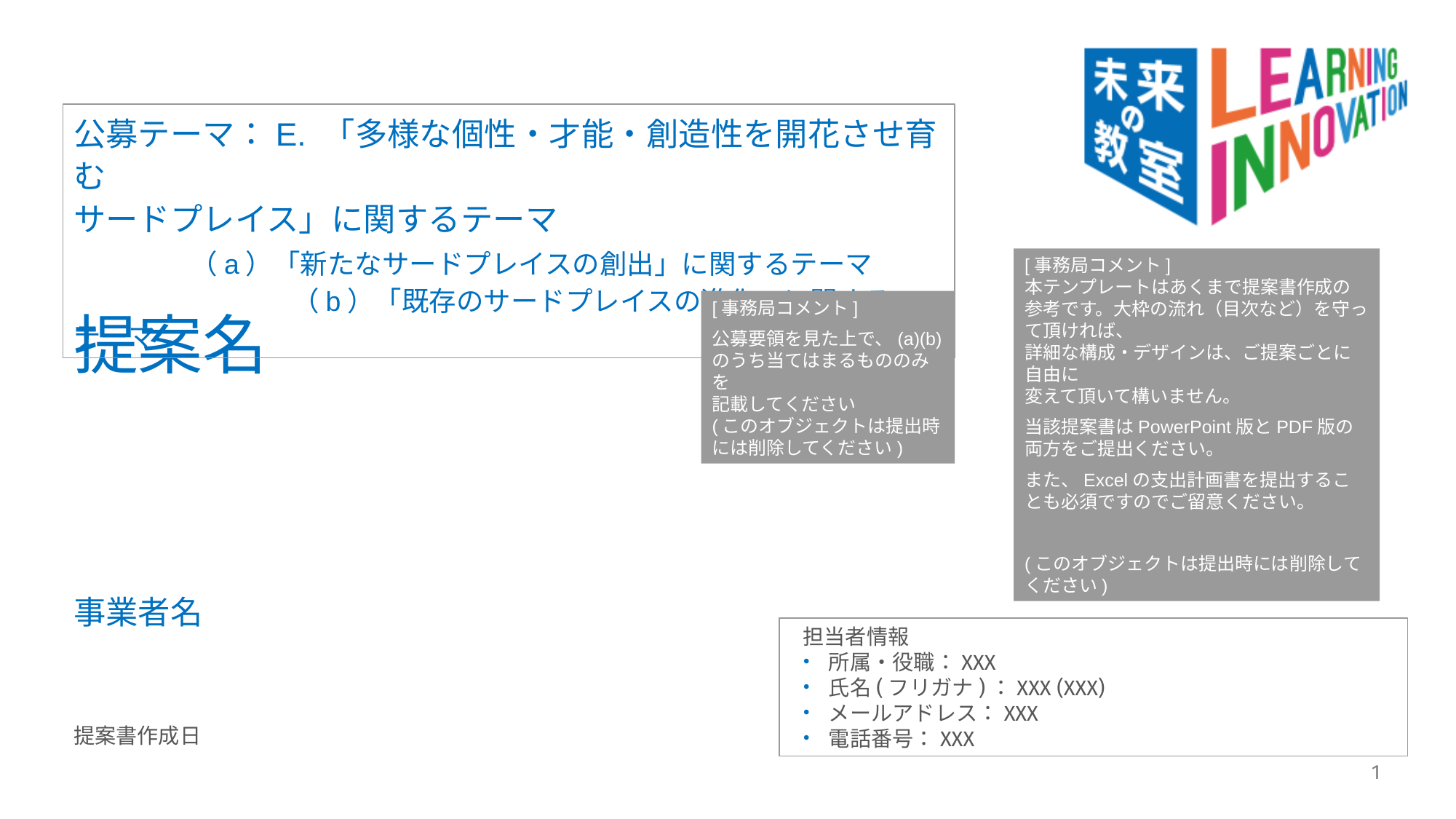

公募テーマ：E. 「多様な個性・才能・創造性を開花させ育む
サードプレイス」に関するテーマ
               （a）「新たなサードプレイスの創出」に関するテーマ
		（b）「既存のサードプレイスの進化」に関するテーマ
[事務局コメント]
本テンプレートはあくまで提案書作成の参考です。大枠の流れ（目次など）を守って頂ければ、
詳細な構成・デザインは、ご提案ごとに自由に
変えて頂いて構いません。
当該提案書はPowerPoint版とPDF版の
両方をご提出ください。
また、Excelの支出計画書を提出することも必須ですのでご留意ください。

(このオブジェクトは提出時には削除してください)
[事務局コメント]
公募要領を見た上で、(a)(b)のうち当てはまるもののみを
記載してください
(このオブジェクトは提出時には削除してください)
提案名
事業者名
担当者情報
所属・役職：XXX
氏名(フリガナ)：XXX (XXX)
メールアドレス：XXX
電話番号：XXX
提案書作成日